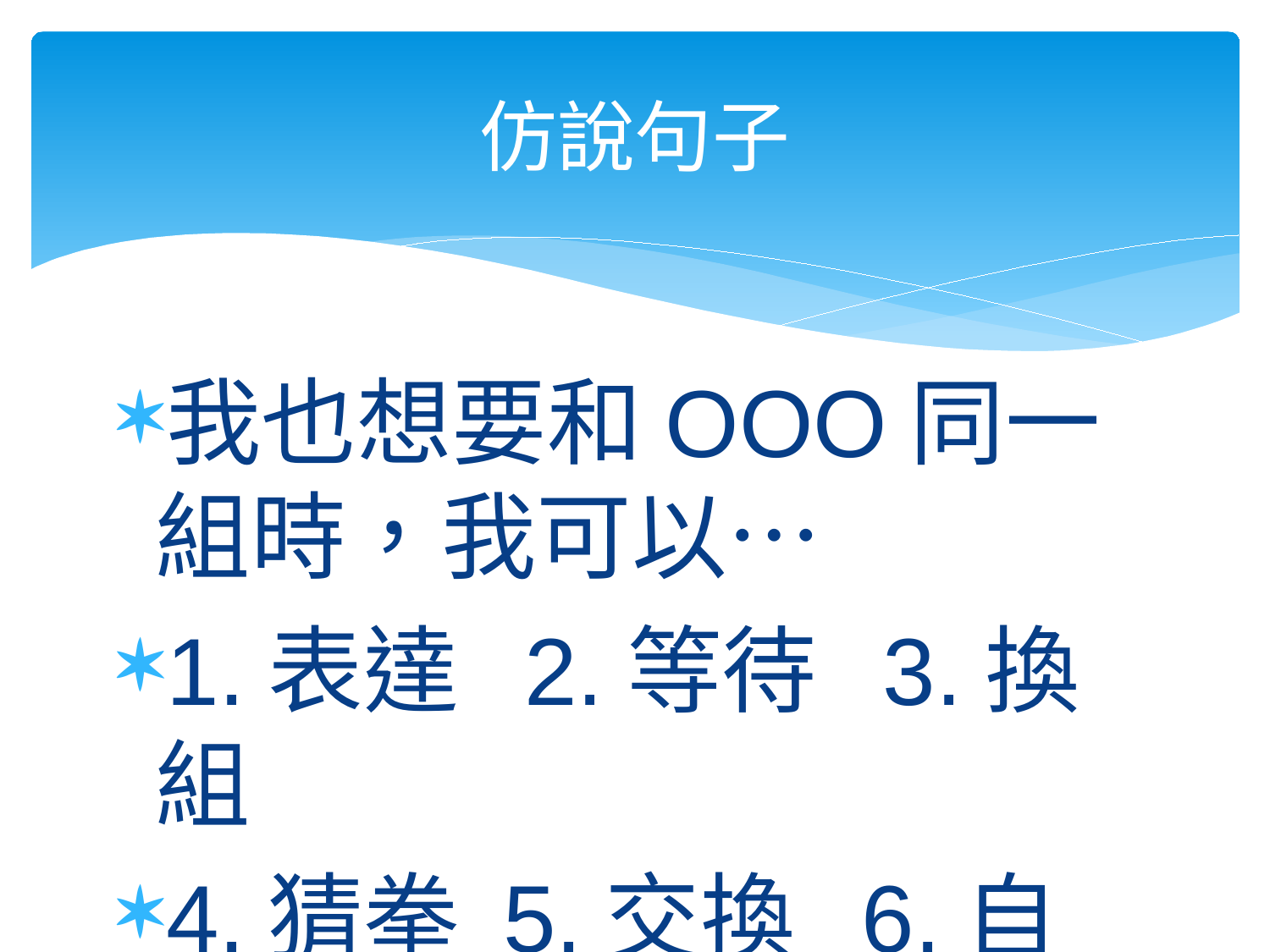

# 仿說句子
我也想要和OOO同一組時，我可以…
1.表達  2.等待  3.換組
4.猜拳 5.交換  6.自己組